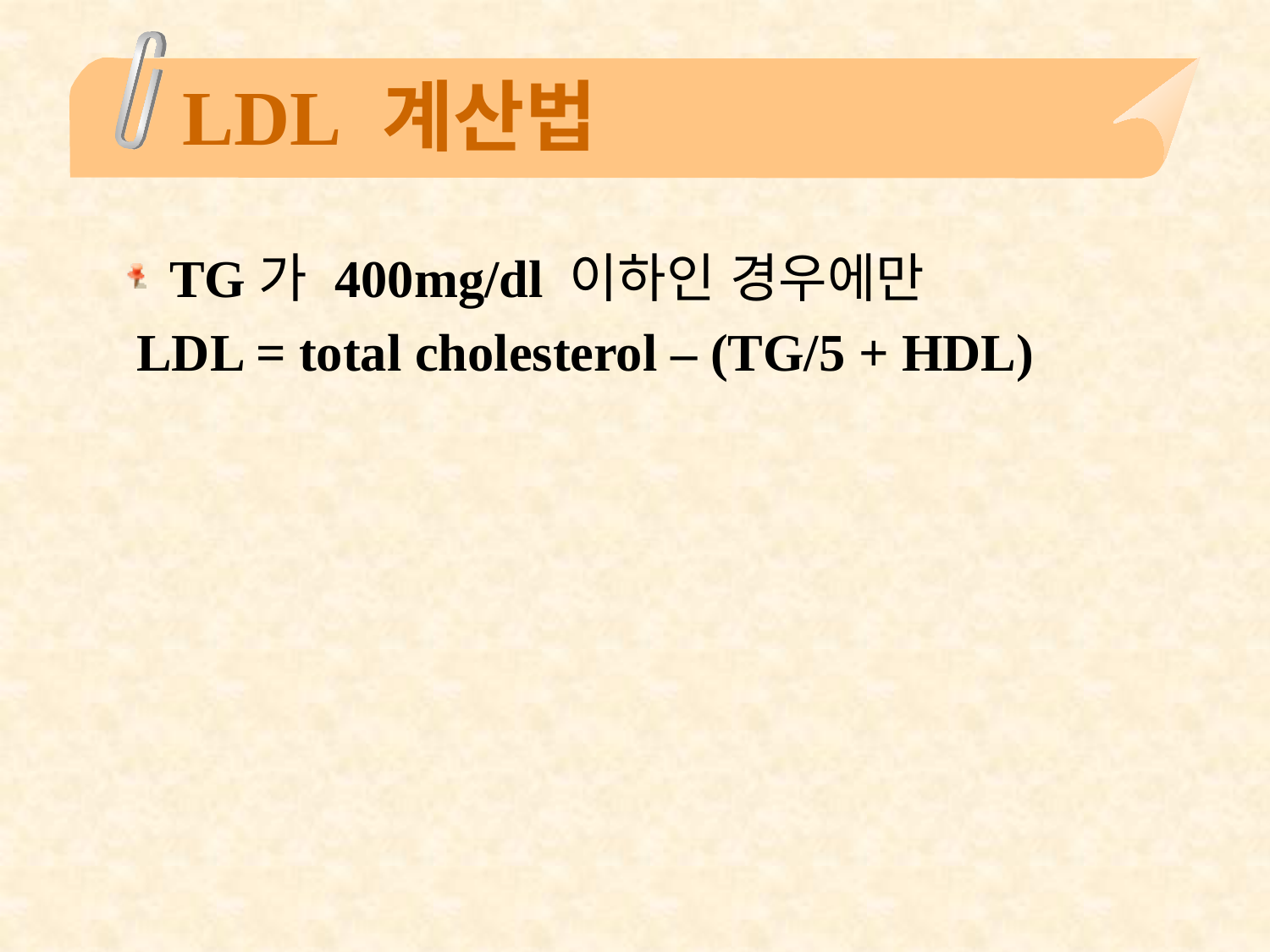

# LDL 계산법
TG가 400mg/dl 이하인 경우에만
 LDL = total cholesterol – (TG/5 + HDL)